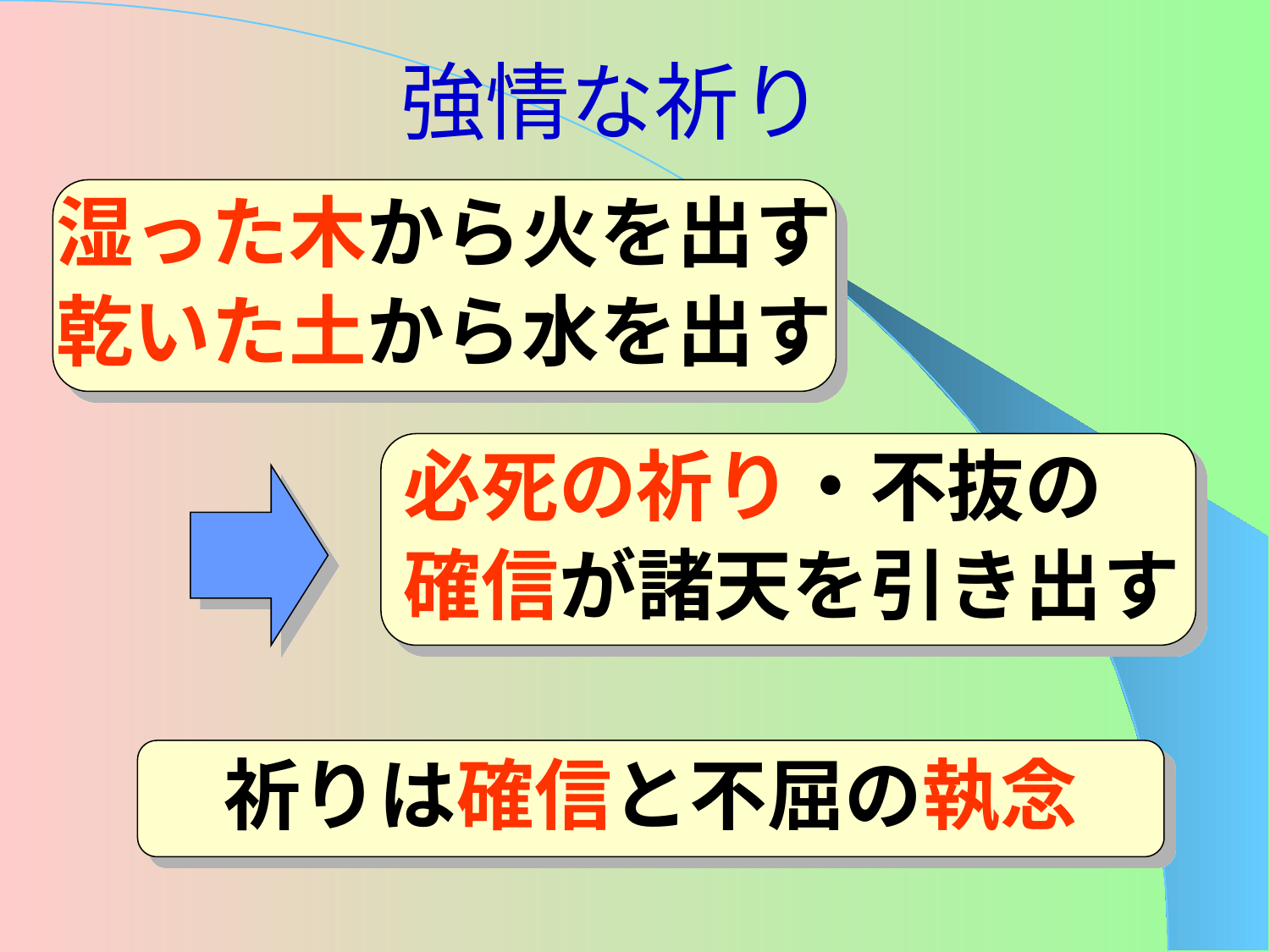

# 強情な祈り
湿った木から火を出す
乾いた土から水を出す
必死の祈り・不抜の
確信が諸天を引き出す

祈りは確信と不屈の執念